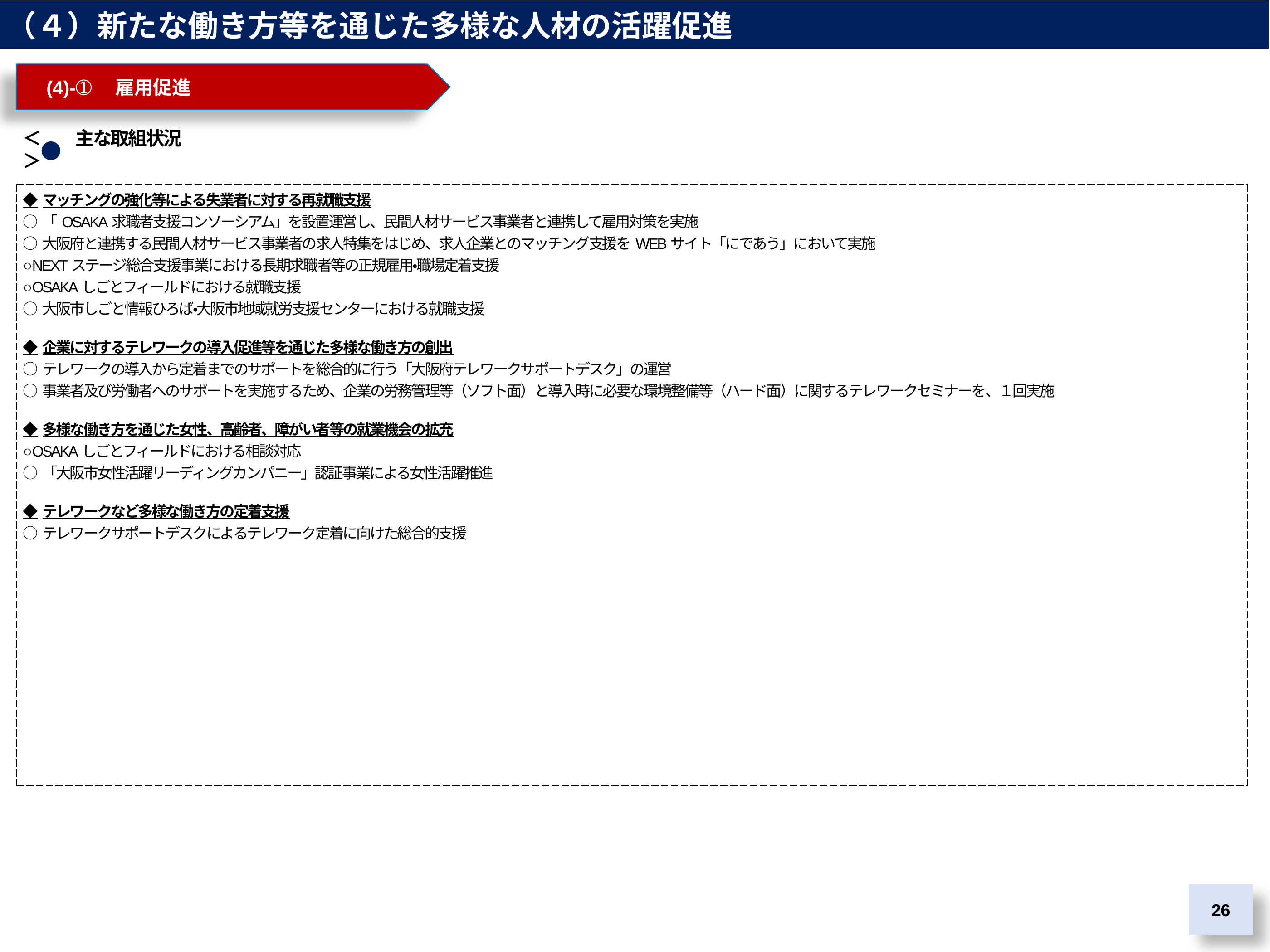

（４）新たな働き方等を通じた多様な人材の活躍促進
　(4)-➀　雇用促進
＜　　主な取組状況＞

| ◆マッチングの強化等による失業者に対する再就職支援 ○「OSAKA求職者支援コンソーシアム」を設置運営し、民間人材サービス事業者と連携して雇用対策を実施 ○大阪府と連携する民間人材サービス事業者の求人特集をはじめ、求人企業とのマッチング支援をWEBサイト「にであう」において実施 ○NEXTステージ総合支援事業における長期求職者等の正規雇用・職場定着支援 ○OSAKAしごとフィールドにおける就職支援 ○大阪市しごと情報ひろば・大阪市地域就労支援センターにおける就職支援 ◆企業に対するテレワークの導入促進等を通じた多様な働き方の創出 ○テレワークの導入から定着までのサポートを総合的に行う「大阪府テレワークサポートデスク」の運営 ○事業者及び労働者へのサポートを実施するため、企業の労務管理等（ソフト面）と導入時に必要な環境整備等（ハード面）に関するテレワークセミナーを、１回実施 ◆多様な働き方を通じた女性、高齢者、障がい者等の就業機会の拡充 ○OSAKAしごとフィールドにおける相談対応 ○「大阪市女性活躍リーディングカンパニー」認証事業による女性活躍推進 ◆テレワークなど多様な働き方の定着支援 ○テレワークサポートデスクによるテレワーク定着に向けた総合的支援 |
| --- |
26